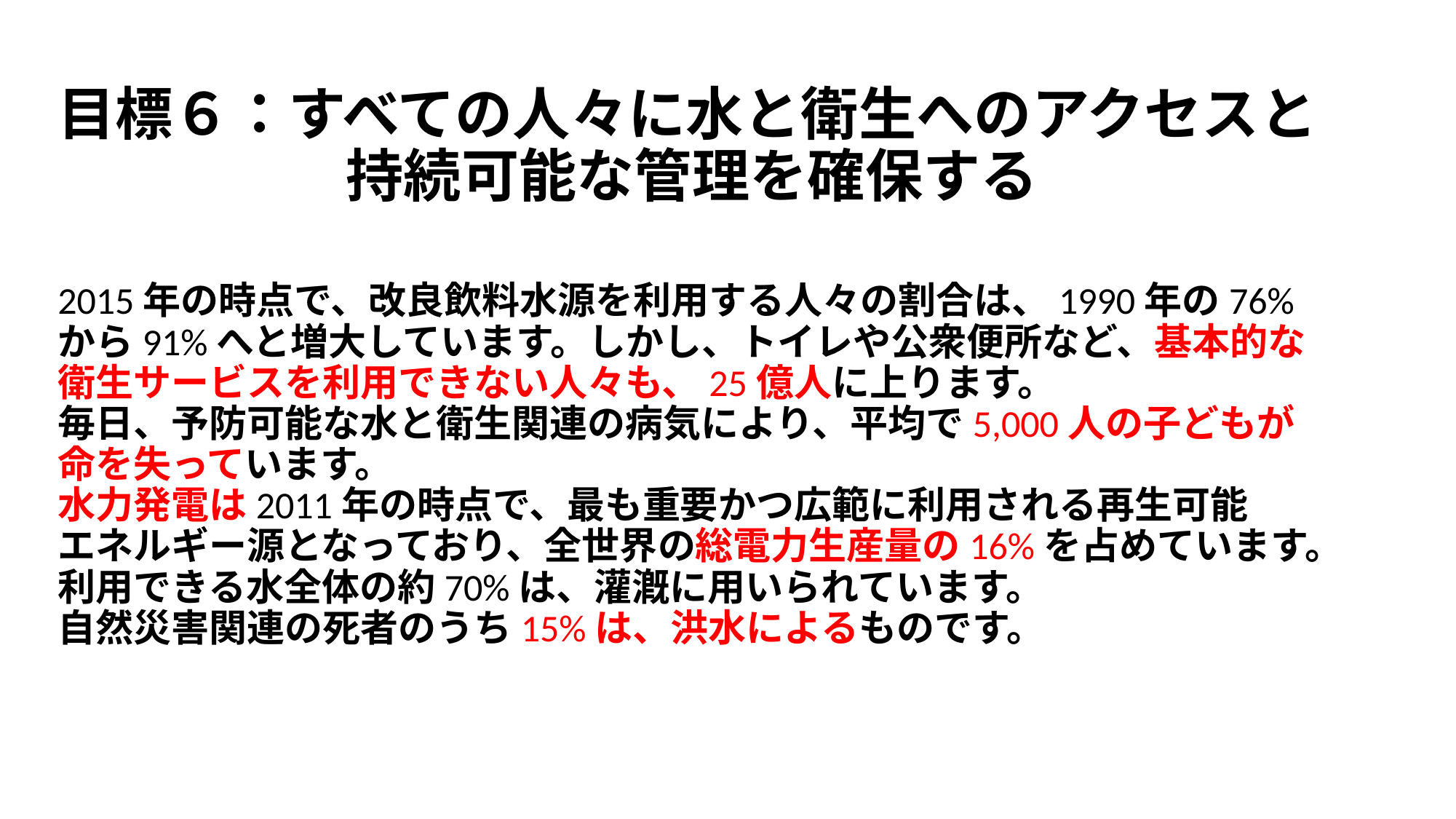

# 目標６：すべての人々に水と衛生へのアクセスと 　　　　　持続可能な管理を確保する 2015年の時点で、改良飲料水源を利用する人々の割合は、1990年の76% から91%へと増大しています。しかし、トイレや公衆便所など、基本的な 衛生サービスを利用できない人々も、25億人に上ります。 毎日、予防可能な水と衛生関連の病気により、平均で5,000人の子どもが 命を失っています。 水力発電は2011年の時点で、最も重要かつ広範に利用される再生可能 エネルギー源となっており、全世界の総電力生産量の16%を占めています。 利用できる水全体の約70%は、灌漑に用いられています。 自然災害関連の死者のうち15%は、洪水によるものです。